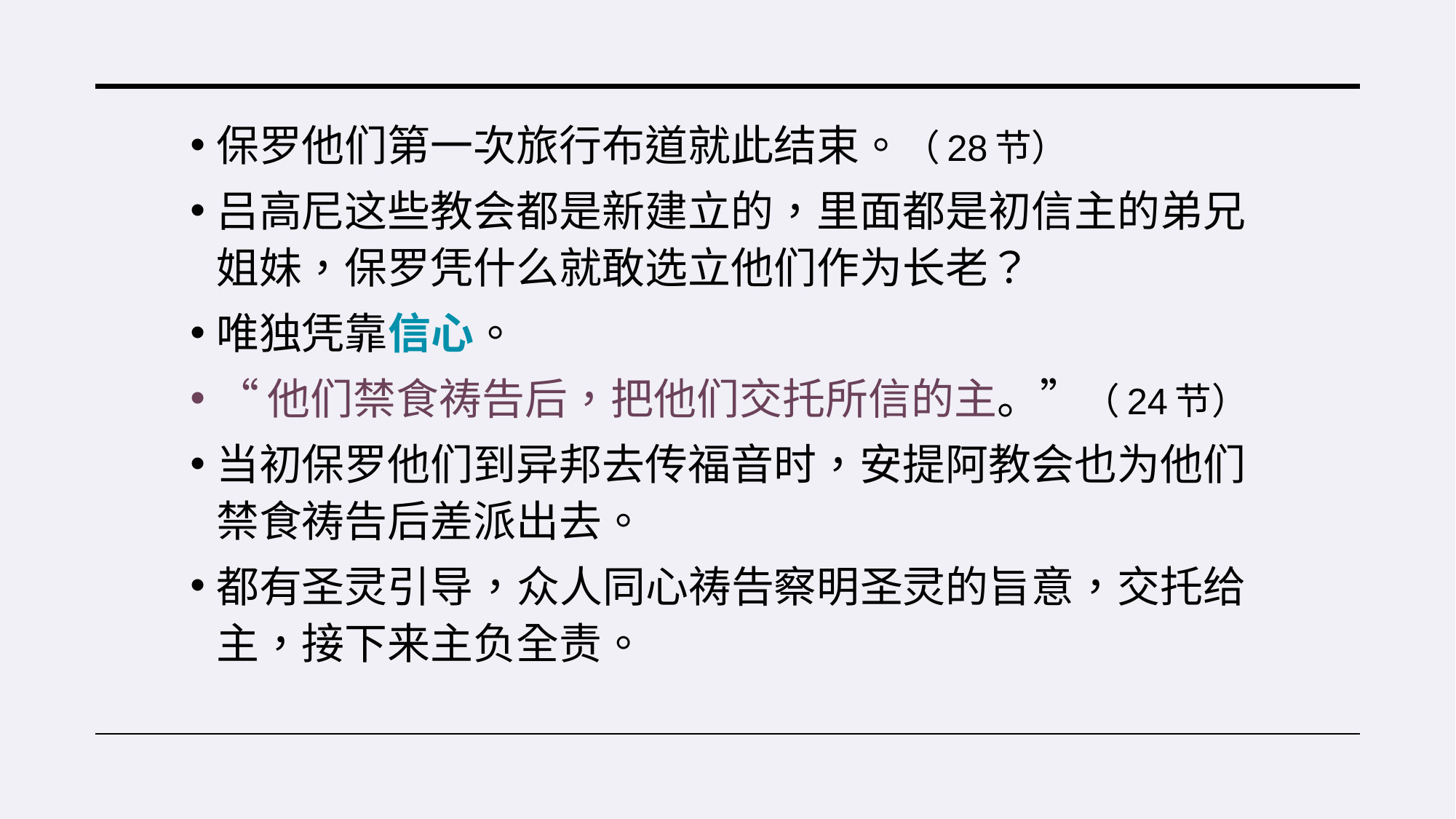

保罗他们第一次旅行布道就此结束。（28节）
吕高尼这些教会都是新建立的，里面都是初信主的弟兄姐妹，保罗凭什么就敢选立他们作为长老？
唯独凭靠信心。
“他们禁食祷告后，把他们交托所信的主。”（24节）
当初保罗他们到异邦去传福音时，安提阿教会也为他们禁食祷告后差派出去。
都有圣灵引导，众人同心祷告察明圣灵的旨意，交托给主，接下来主负全责。